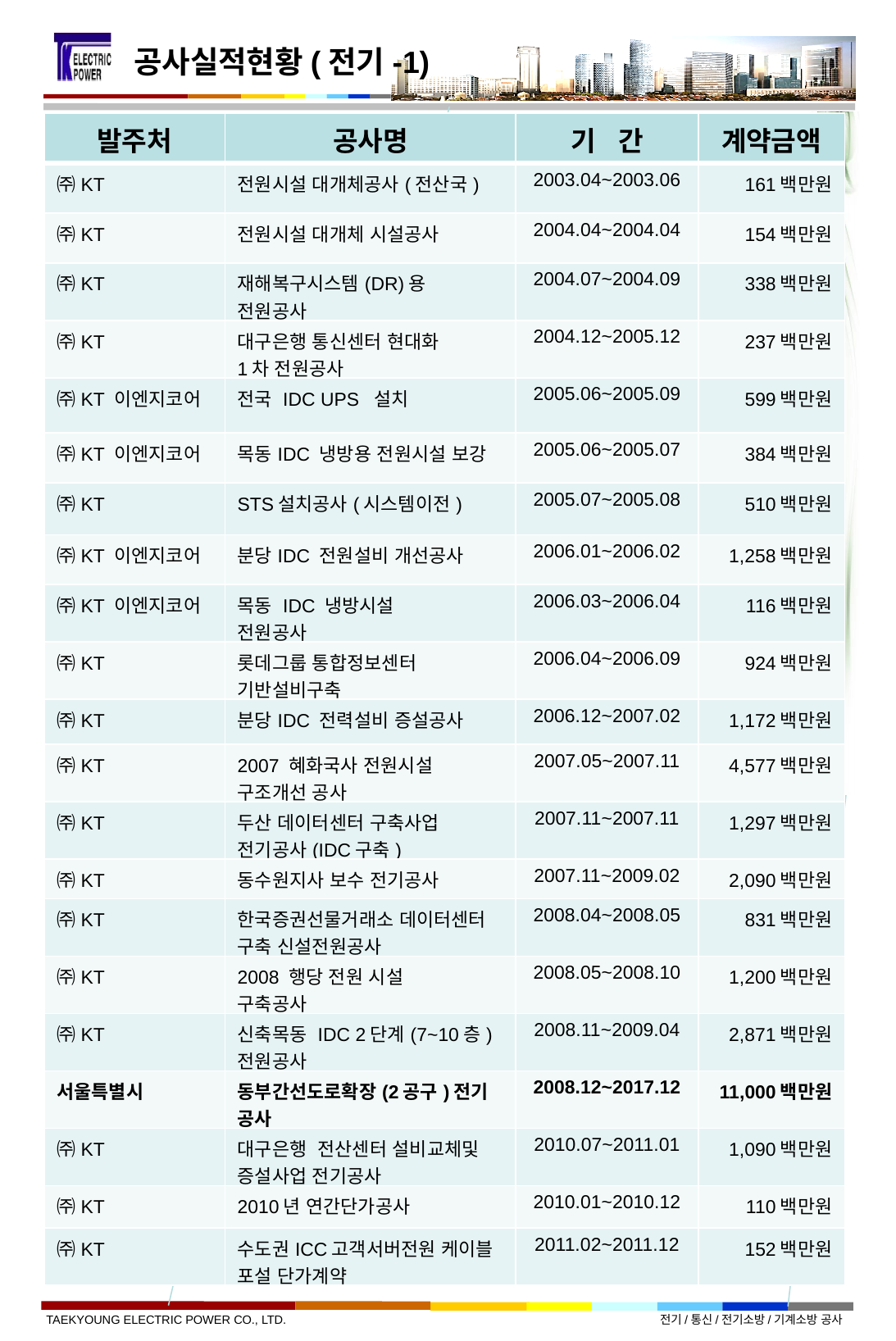

공사실적현황(전기-1)
| 발주처 | 공사명 | 기 간 | 계약금액 |
| --- | --- | --- | --- |
| ㈜KT | 전원시설 대개체공사(전산국) | 2003.04~2003.06 | 161백만원 |
| ㈜KT | 전원시설 대개체 시설공사 | 2004.04~2004.04 | 154백만원 |
| ㈜KT | 재해복구시스템(DR)용 전원공사 | 2004.07~2004.09 | 338백만원 |
| ㈜KT | 대구은행 통신센터 현대화 1차 전원공사 | 2004.12~2005.12 | 237백만원 |
| ㈜KT 이엔지코어 | 전국 IDC UPS 설치 | 2005.06~2005.09 | 599백만원 |
| ㈜KT 이엔지코어 | 목동IDC 냉방용 전원시설 보강 | 2005.06~2005.07 | 384백만원 |
| ㈜KT | STS설치공사(시스템이전) | 2005.07~2005.08 | 510백만원 |
| ㈜KT 이엔지코어 | 분당IDC 전원설비 개선공사 | 2006.01~2006.02 | 1,258백만원 |
| ㈜KT 이엔지코어 | 목동 IDC 냉방시설 전원공사 | 2006.03~2006.04 | 116백만원 |
| ㈜KT | 롯데그룹 통합정보센터 기반설비구축 | 2006.04~2006.09 | 924백만원 |
| ㈜KT | 분당IDC 전력설비 증설공사 | 2006.12~2007.02 | 1,172백만원 |
| ㈜KT | 2007 혜화국사 전원시설 구조개선 공사 | 2007.05~2007.11 | 4,577백만원 |
| ㈜KT | 두산 데이터센터 구축사업 전기공사(IDC구축) | 2007.11~2007.11 | 1,297백만원 |
| ㈜KT | 동수원지사 보수 전기공사 | 2007.11~2009.02 | 2,090백만원 |
| ㈜KT | 한국증권선물거래소 데이터센터 구축 신설전원공사 | 2008.04~2008.05 | 831백만원 |
| ㈜KT | 2008 행당 전원 시설 구축공사 | 2008.05~2008.10 | 1,200백만원 |
| ㈜KT | 신축목동 IDC 2단계(7~10층) 전원공사 | 2008.11~2009.04 | 2,871백만원 |
| 서울특별시 | 동부간선도로확장(2공구)전기 공사 | 2008.12~2017.12 | 11,000백만원 |
| ㈜KT | 대구은행 전산센터 설비교체및 증설사업 전기공사 | 2010.07~2011.01 | 1,090백만원 |
| ㈜KT | 2010년 연간단가공사 | 2010.01~2010.12 | 110백만원 |
| ㈜KT | 수도권ICC고객서버전원 케이블 포설 단가계약 | 2011.02~2011.12 | 152백만원 |